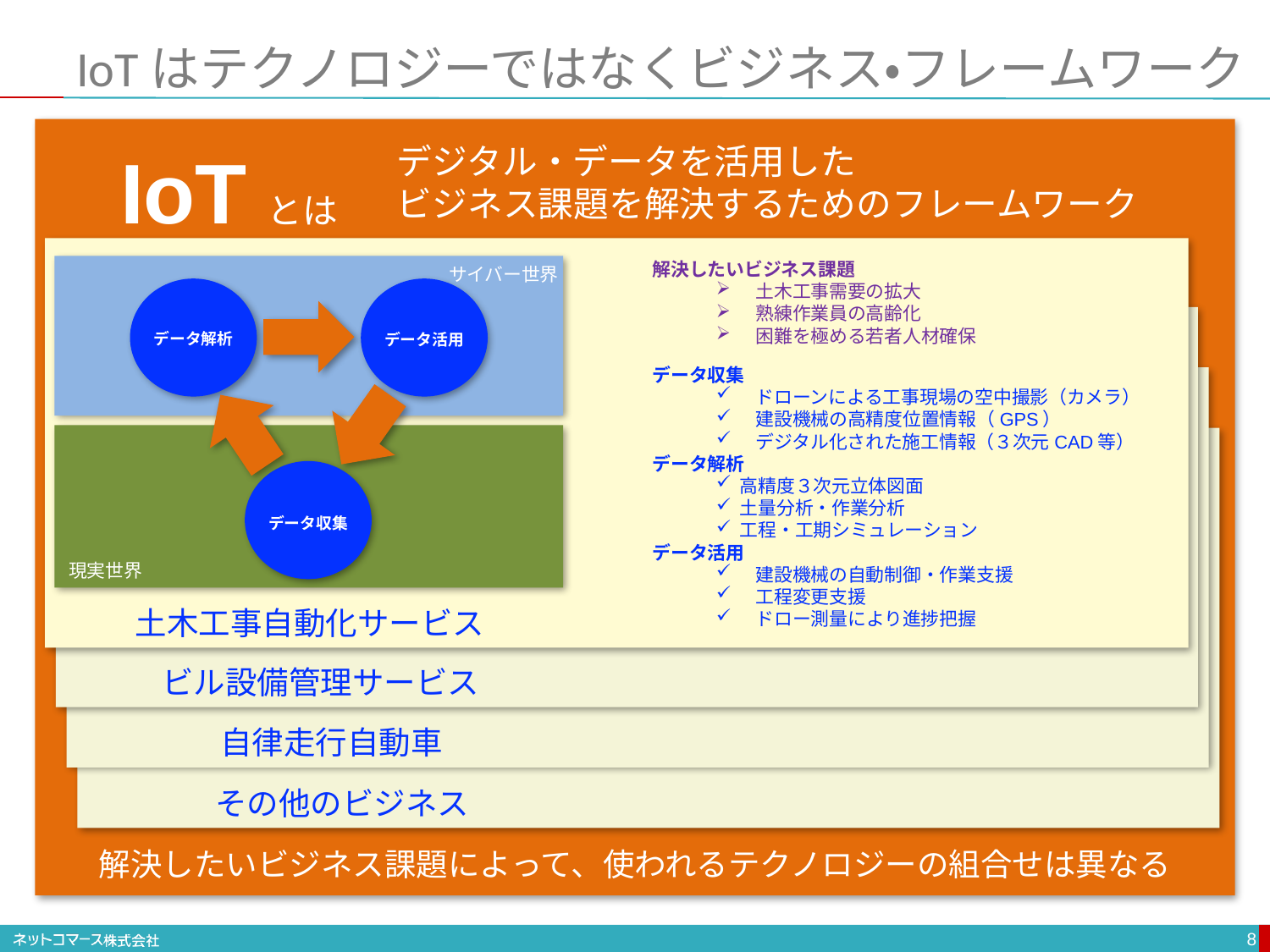

# IoTはテクノロジーではなくビジネス・フレームワーク

IoTとは
デジタル・データを活用した
ビジネス課題を解決するためのフレームワーク

解決したいビジネス課題
土木工事需要の拡大
熟練作業員の高齢化
困難を極める若者人材確保

データ収集
ドローンによる工事現場の空中撮影（カメラ）
建設機械の高精度位置情報（GPS）
デジタル化された施工情報（３次元CAD等）
データ解析
高精度３次元立体図面
土量分析・作業分析
工程・工期シミュレーション
データ活用
建設機械の自動制御・作業支援
工程変更支援
ドロー測量により進捗把握

データ解析
データ活用

データ収集
サイバー世界

現実世界
土木工事自動化サービス
ビル設備管理サービス
自律走行自動車
その他のビジネス
解決したいビジネス課題によって、使われるテクノロジーの組合せは異なる
8